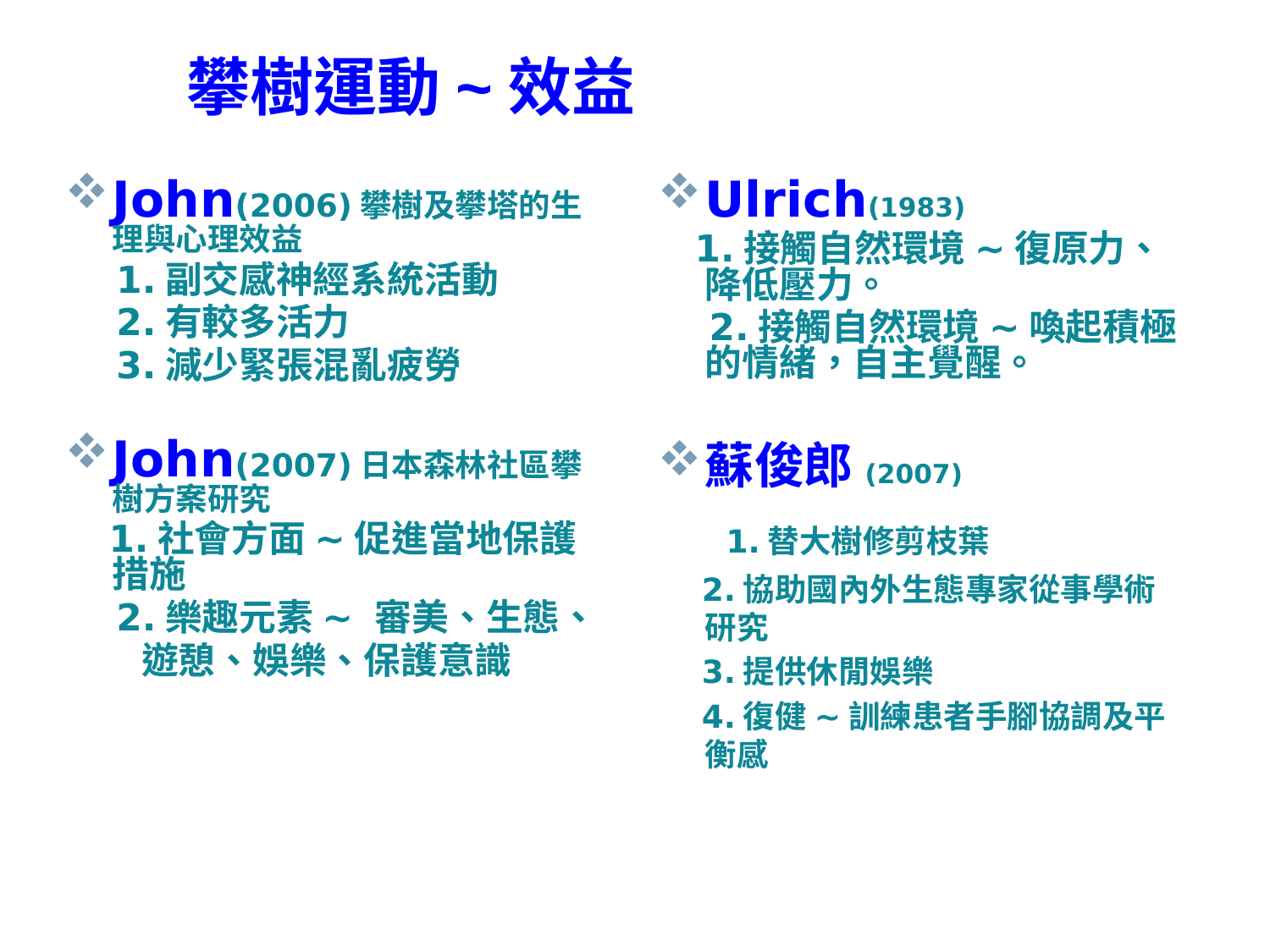

# 攀樹運動~效益
John(2006)攀樹及攀塔的生理與心理效益
    1.副交感神經系統活動
    2.有較多活力
    3.減少緊張混亂疲勞

John(2007)日本森林社區攀樹方案研究
    1.社會方面~促進當地保護措施
    2.樂趣元素~ 審美、生態、
        遊憩、娛樂、保護意識
Ulrich(1983)
    1.接觸自然環境~復原力、降低壓力。
    2.接觸自然環境~喚起積極的情緒，自主覺醒。

蘇俊郎(2007)
    1.替大樹修剪枝葉
    2.協助國內外生態專家從事學術研究
    3.提供休閒娛樂
    4.復健~訓練患者手腳協調及平衡感